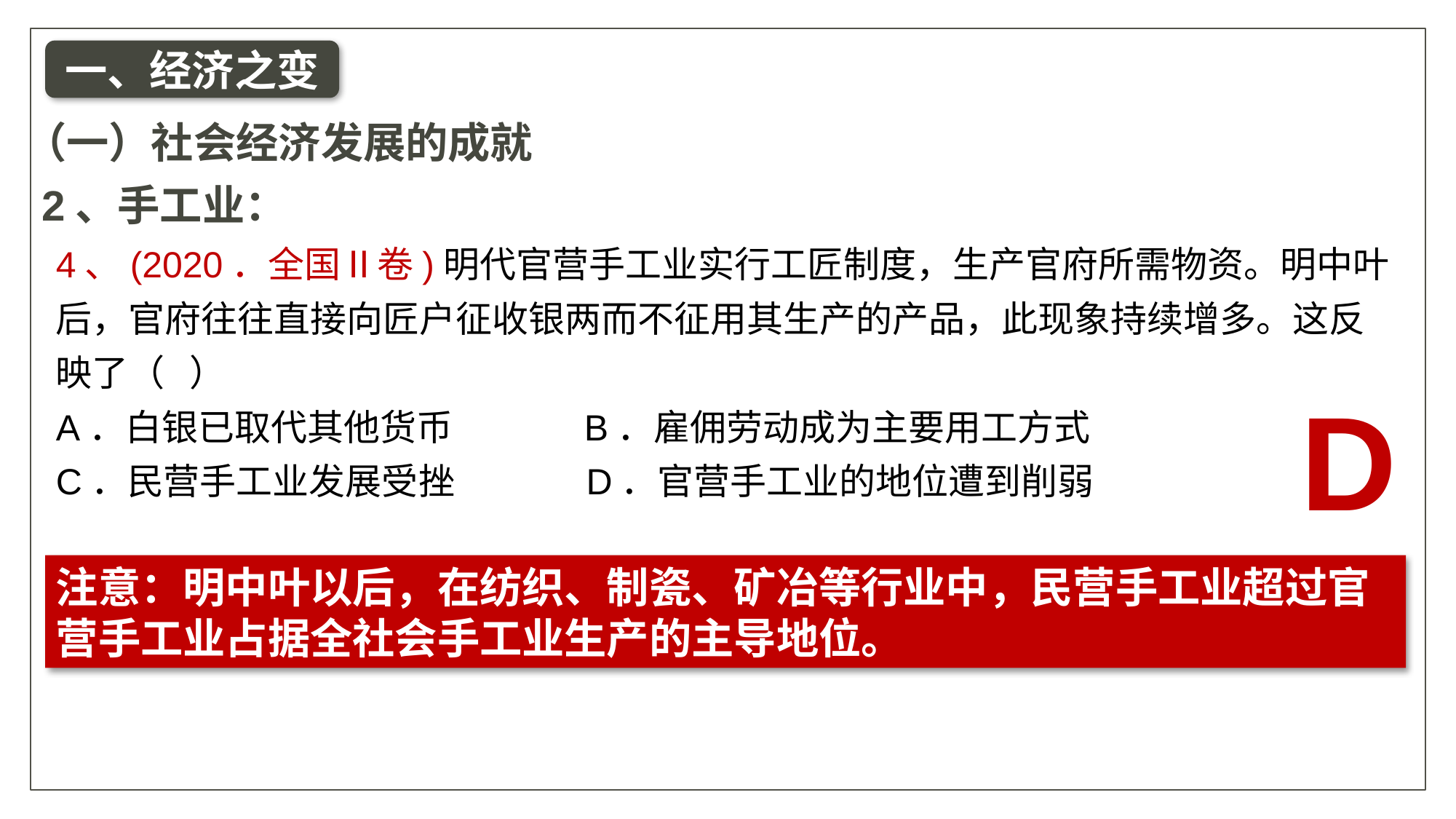

一、经济之变
（一）社会经济发展的成就
2、手工业：
4、(2020．全国Ⅱ卷)明代官营手工业实行工匠制度，生产官府所需物资。明中叶后，官府往往直接向匠户征收银两而不征用其生产的产品，此现象持续增多。这反映了（   ）
A．白银已取代其他货币               B．雇佣劳动成为主要用工方式
C．民营手工业发展受挫               D．官营手工业的地位遭到削弱
D
注意：明中叶以后，在纺织、制瓷、矿冶等行业中，民营手工业超过官营手工业占据全社会手工业生产的主导地位。